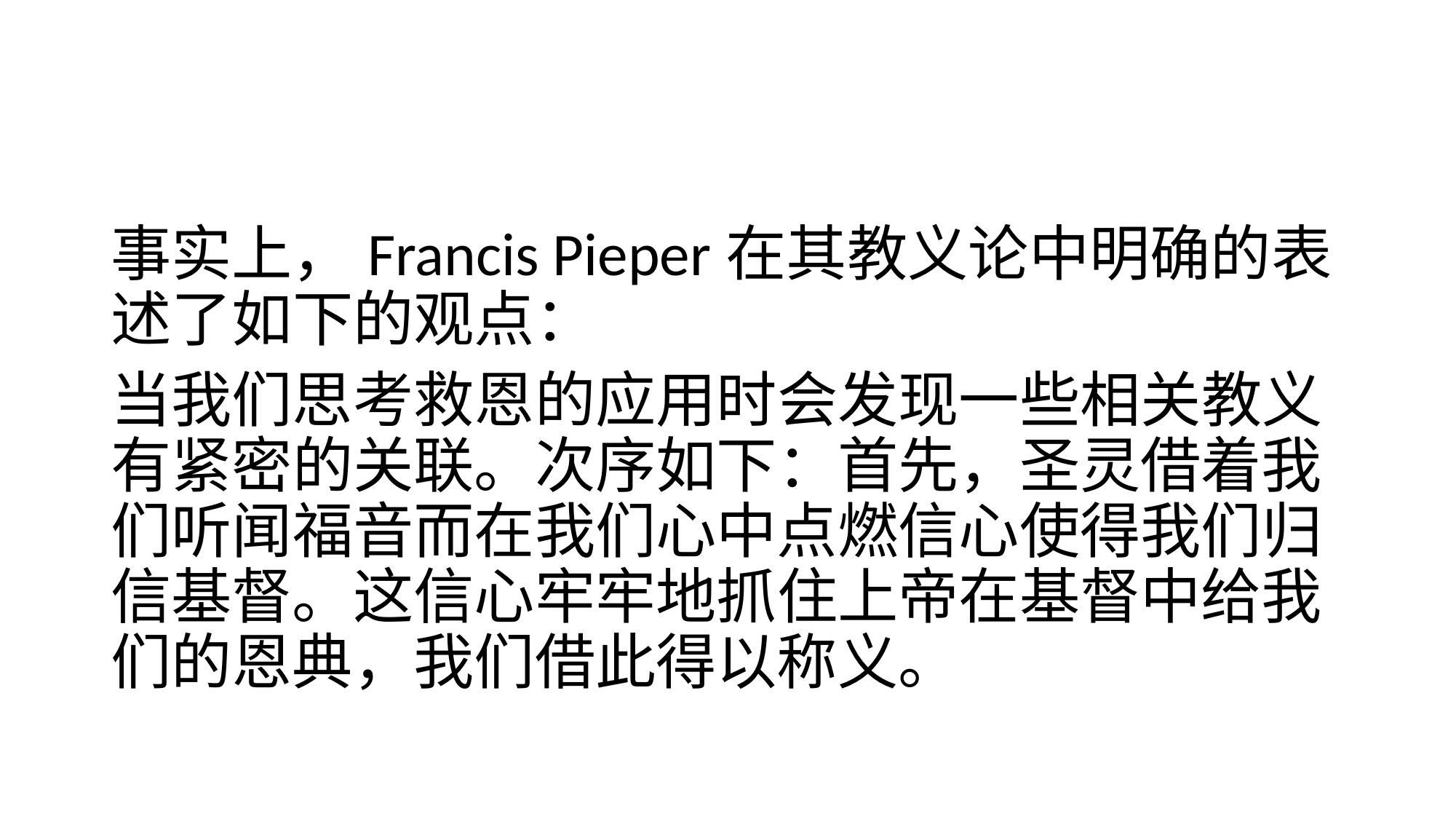

#
事实上，Francis Pieper在其教义论中明确的表述了如下的观点：
当我们思考救恩的应用时会发现一些相关教义有紧密的关联。次序如下：首先，圣灵借着我们听闻福音而在我们心中点燃信心使得我们归信基督。这信心牢牢地抓住上帝在基督中给我们的恩典，我们借此得以称义。